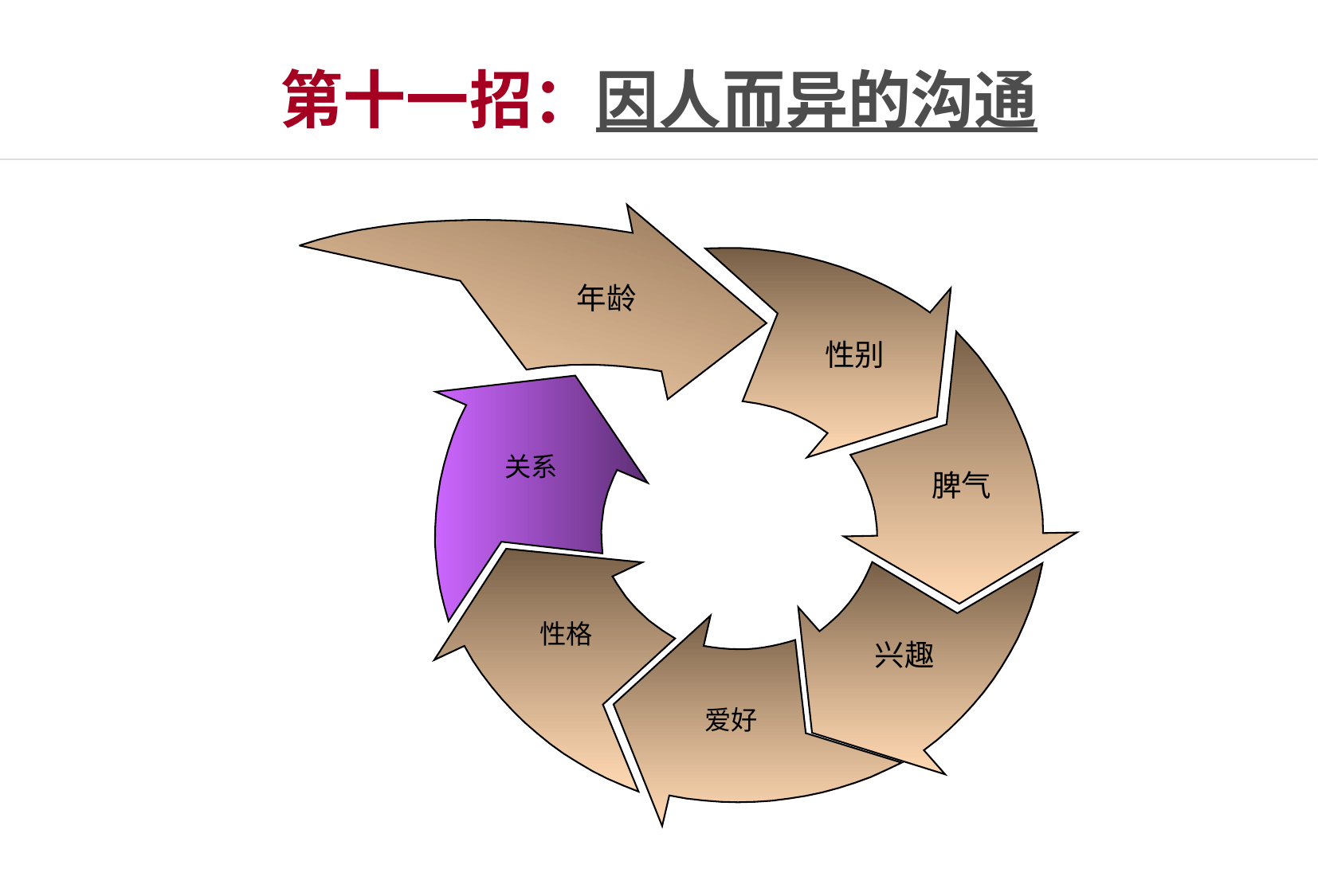

第十一招：因人而异的沟通

年龄

性别

关系
脾气

性格
兴趣
爱好